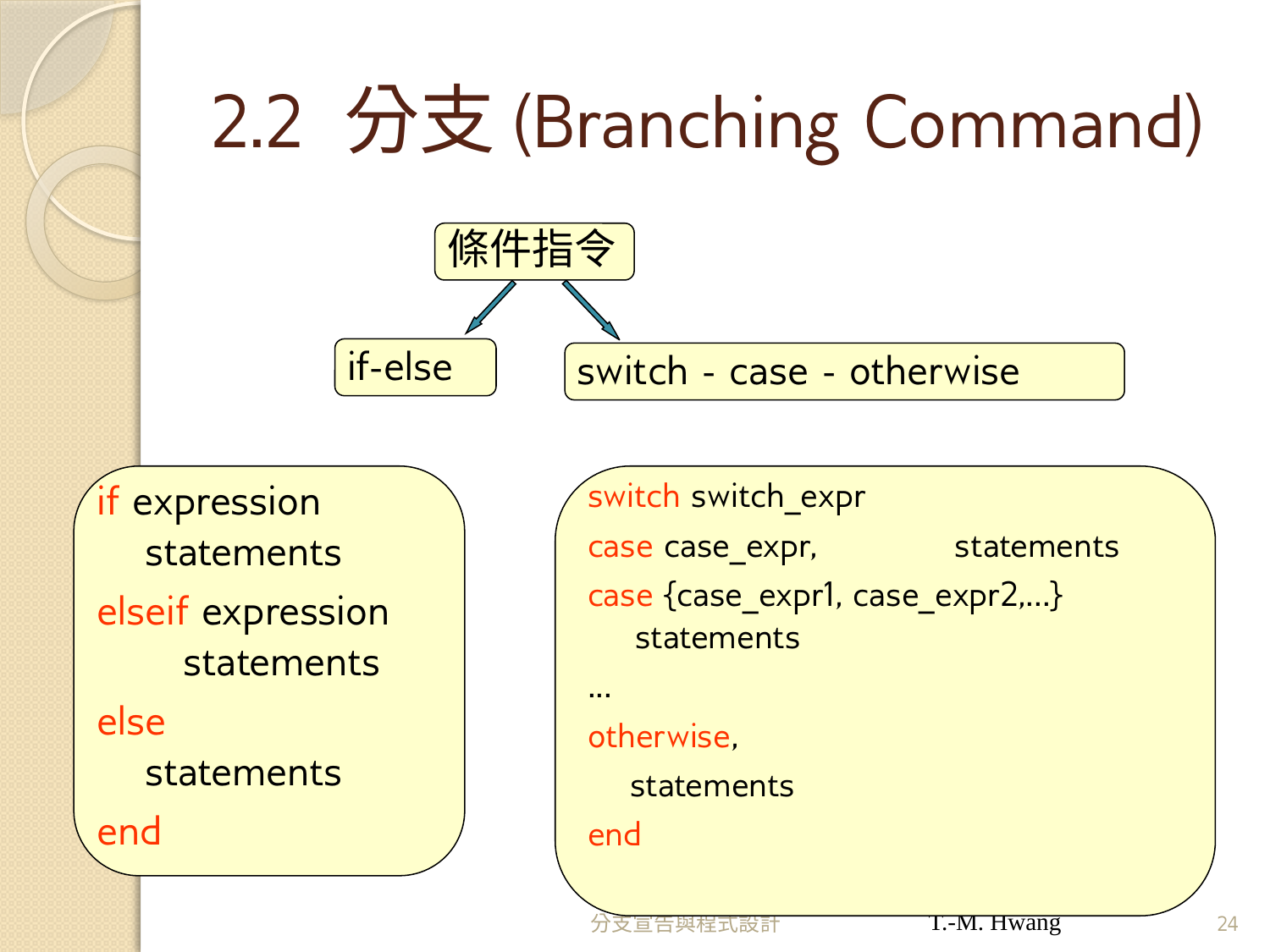

# 2.2 分支(Branching Command)
條件指令

if-else

switch - case - otherwise

if expression         statements
elseif expression         statements
else         statements
end

switch switch_expr
case case_expr,             statements
case {case_expr1, case_expr2,...}            statements
...
otherwise,
    statements
end
分支宣告與程式設計
T.-M. Hwang
24